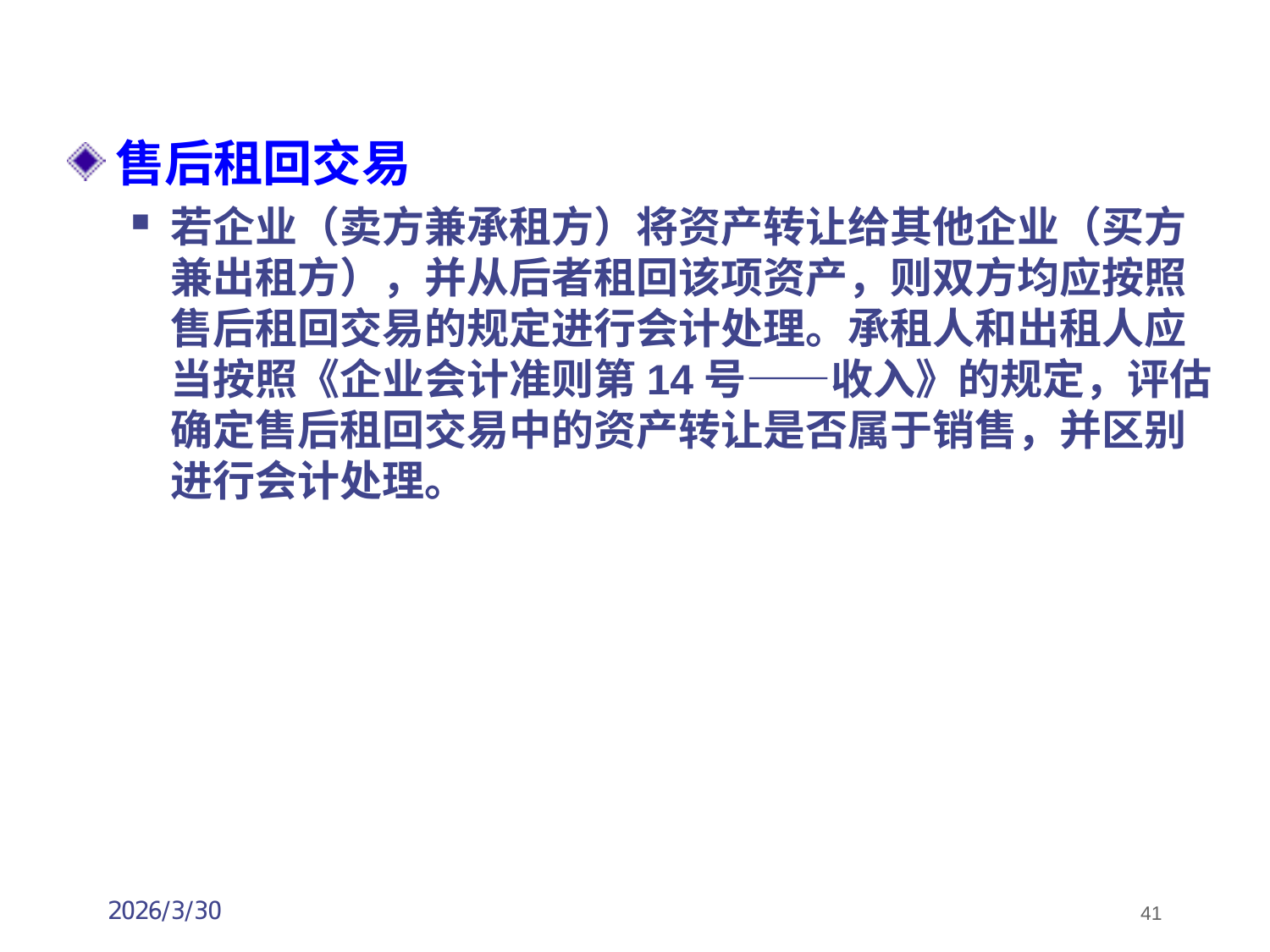

售后租回交易
若企业（卖方兼承租方）将资产转让给其他企业（买方兼出租方），并从后者租回该项资产，则双方均应按照售后租回交易的规定进行会计处理。承租人和出租人应当按照《企业会计准则第14号——收入》的规定，评估确定售后租回交易中的资产转让是否属于销售，并区别进行会计处理。

2026/3/30
41